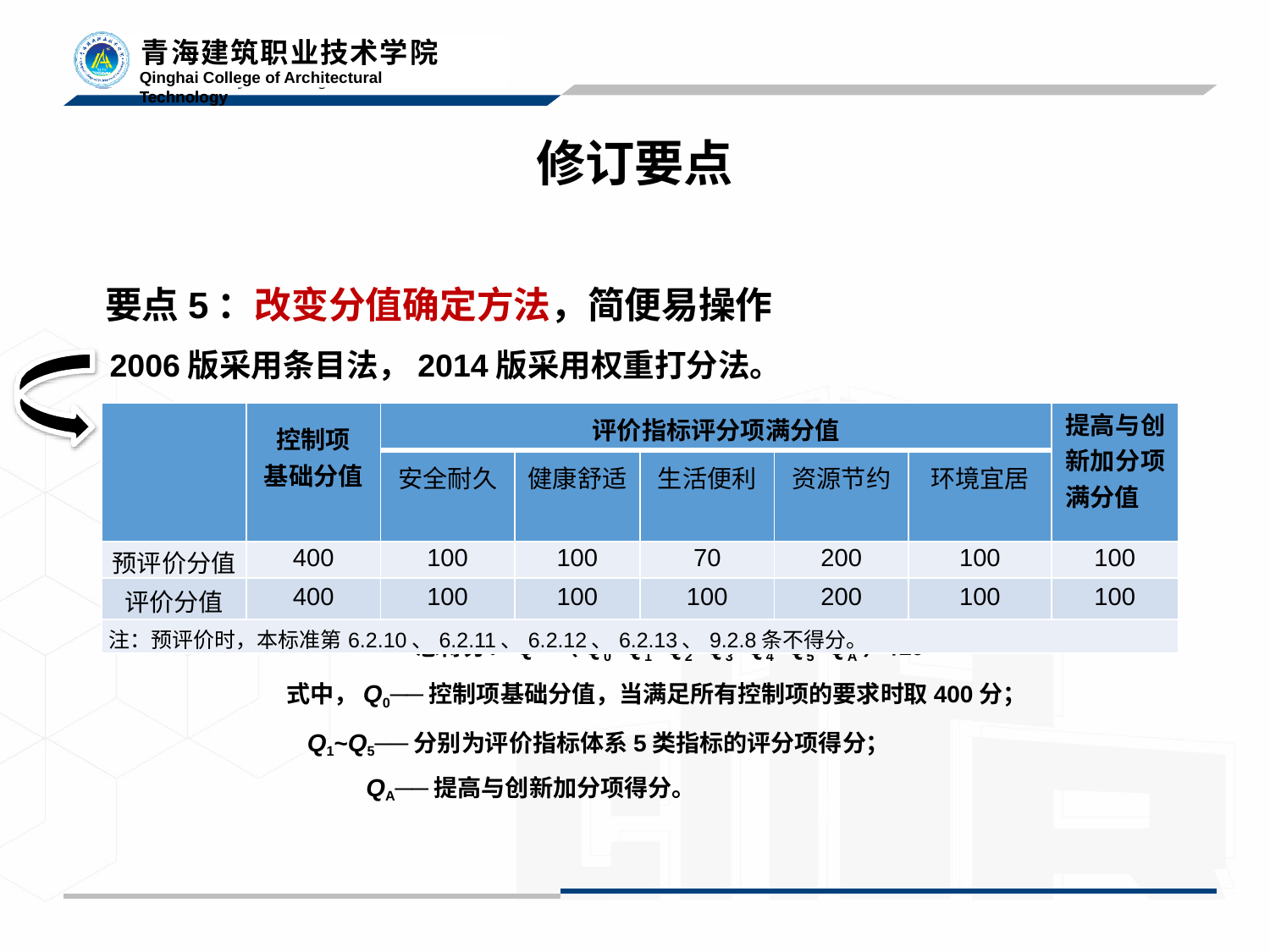

# 修订要点
要点5：改变分值确定方法，简便易操作
2006版采用条目法，2014版采用权重打分法。

|  | 控制项 基础分值 | 评价指标评分项满分值 |  |  |  |  | 提高与创 新加分项 满分值 |
| --- | --- | --- | --- | --- | --- | --- | --- |
|  |  | 安全耐久 | 健康舒适 | 生活便利 | 资源节约 | 环境宜居 |  |
| 预评价分值 | 400 | 100 | 100 | 70 | 200 | 100 | 100 |
| 评价分值 | 400 | 100 | 100 | 100 | 200 | 100 | 100 |
| 注：预评价时，本标准第6.2.10、6.2.11、6.2.12、6.2.13、9.2.8条不得分。 |  |  |  |  |  |  |  |
总得分：Q=（Q0+Q1+Q2+Q3+Q4+Q5+QA）/10
式中，Q0──控制项基础分值，当满足所有控制项的要求时取400分；
Q1~Q5──分别为评价指标体系5类指标的评分项得分；  QA──提高与创新加分项得分。